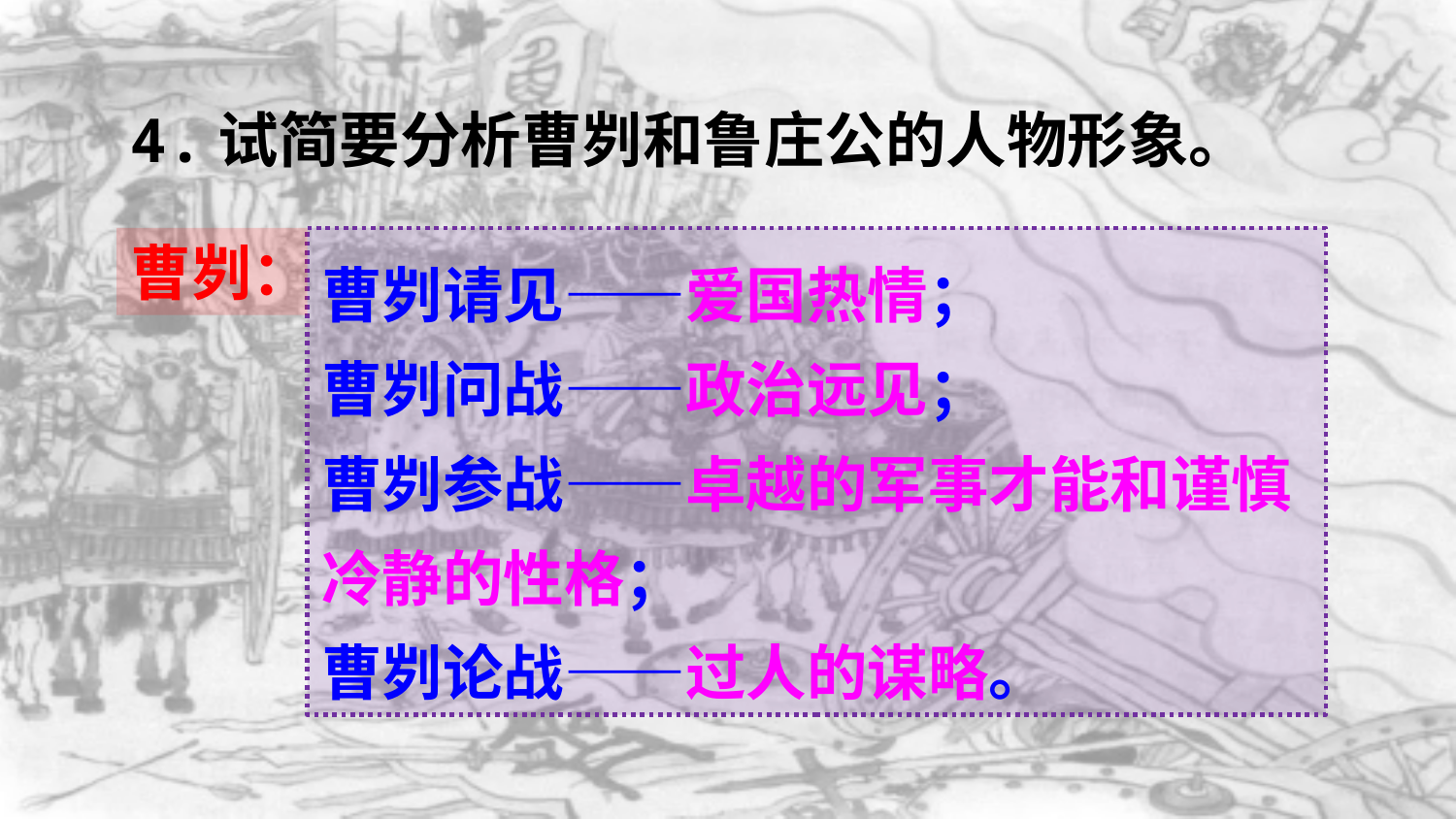

4.试简要分析曹刿和鲁庄公的人物形象。
曹刿：
曹刿请见——爱国热情；
曹刿问战——政治远见；
曹刿参战——卓越的军事才能和谨慎冷静的性格；
曹刿论战——过人的谋略。